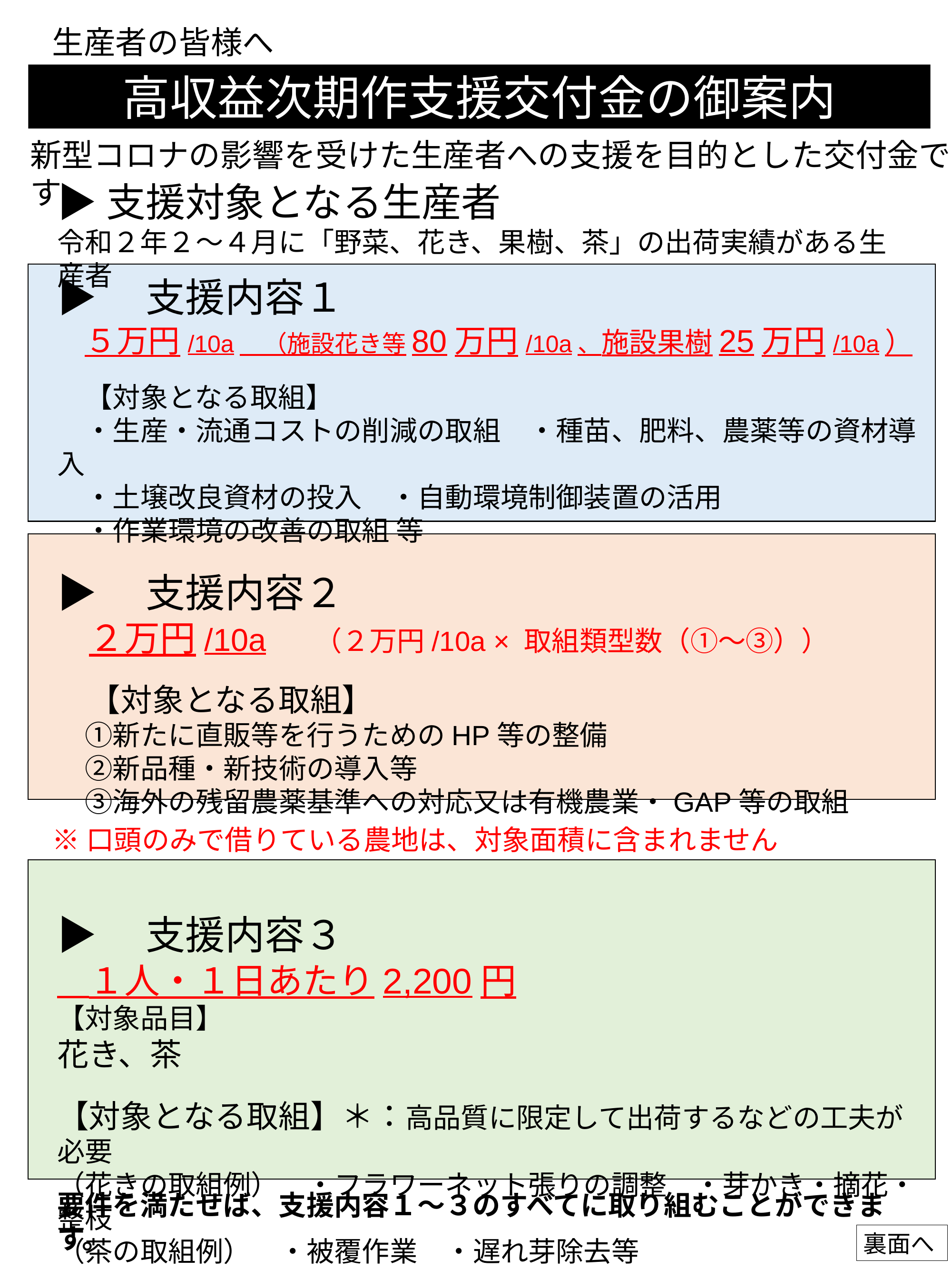

生産者の皆様へ
高収益次期作支援交付金の御案内
新型コロナの影響を受けた生産者への支援を目的とした交付金です
▶支援対象となる生産者
令和２年２～４月に「野菜、花き、果樹、茶」の出荷実績がある生産者

▶　支援内容１
　５万円/10a　（施設花き等80万円/10a、施設果樹25万円/10a）

　【対象となる取組】
　・生産・流通コストの削減の取組　・種苗、肥料、農薬等の資材導入
　・土壌改良資材の投入　・自動環境制御装置の活用
　・作業環境の改善の取組 等

▶　支援内容２
　２万円/10a 　（２万円/10a × 取組類型数（①～③））

　【対象となる取組】
　①新たに直販等を行うためのHP等の整備
　②新品種・新技術の導入等
　③海外の残留農薬基準への対応又は有機農業・GAP等の取組

▶　支援内容３
　１人・１日あたり2,200円
【対象品目】
花き、茶

【対象となる取組】＊：高品質に限定して出荷するなどの工夫が必要
（花きの取組例）　・フラワーネット張りの調整　・芽かき・摘花・整枝
（茶の取組例）　・被覆作業　・遅れ芽除去等

※口頭のみで借りている農地は、対象面積に含まれません

要件を満たせば、支援内容１～３のすべてに取り組むことができます。
裏面へ